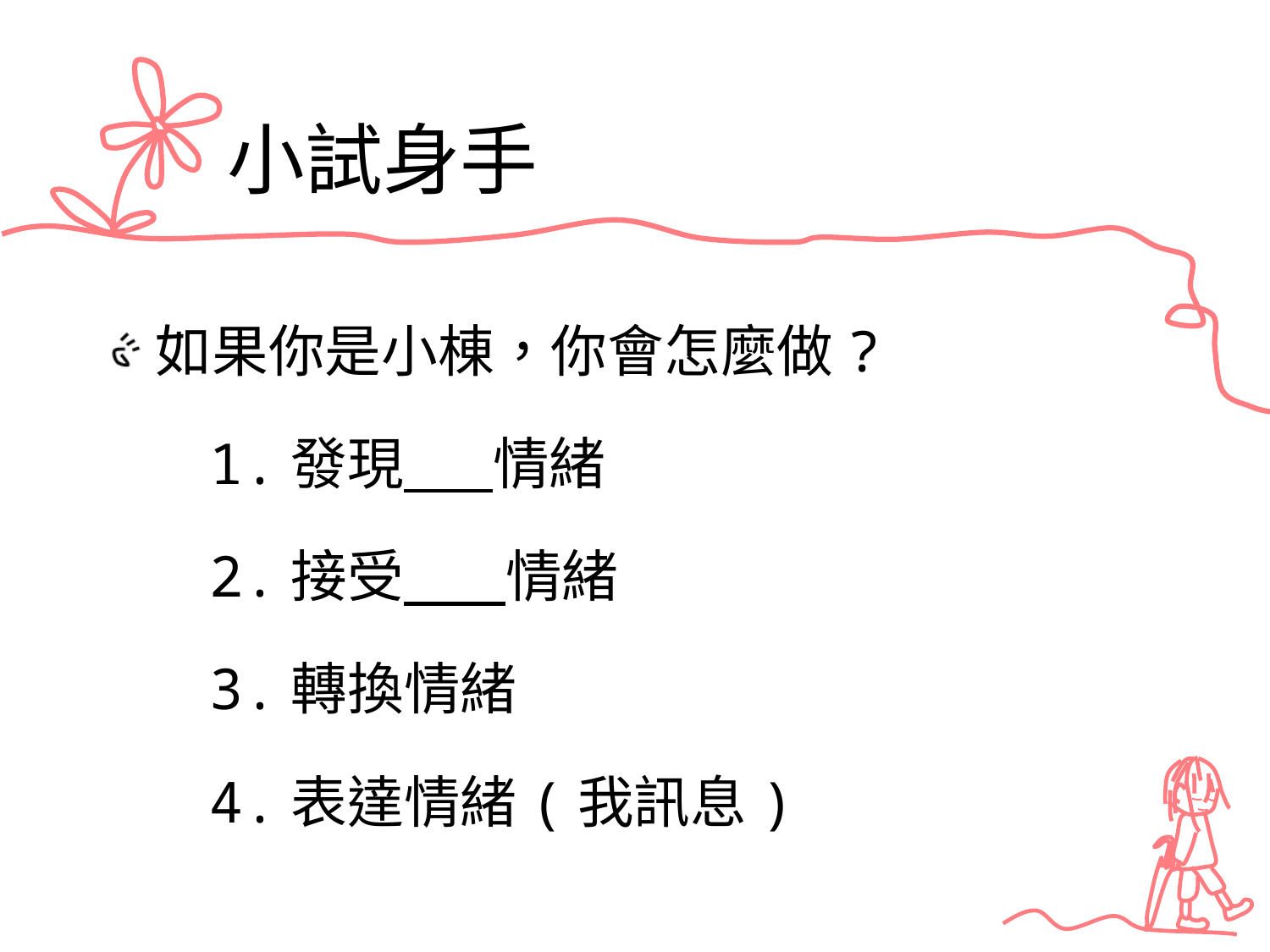

# 小試身手
如果你是小棟，你會怎麼做?
   1.發現       情緒
   2.接受        情緒
   3.轉換情緒
   4.表達情緒(我訊息)